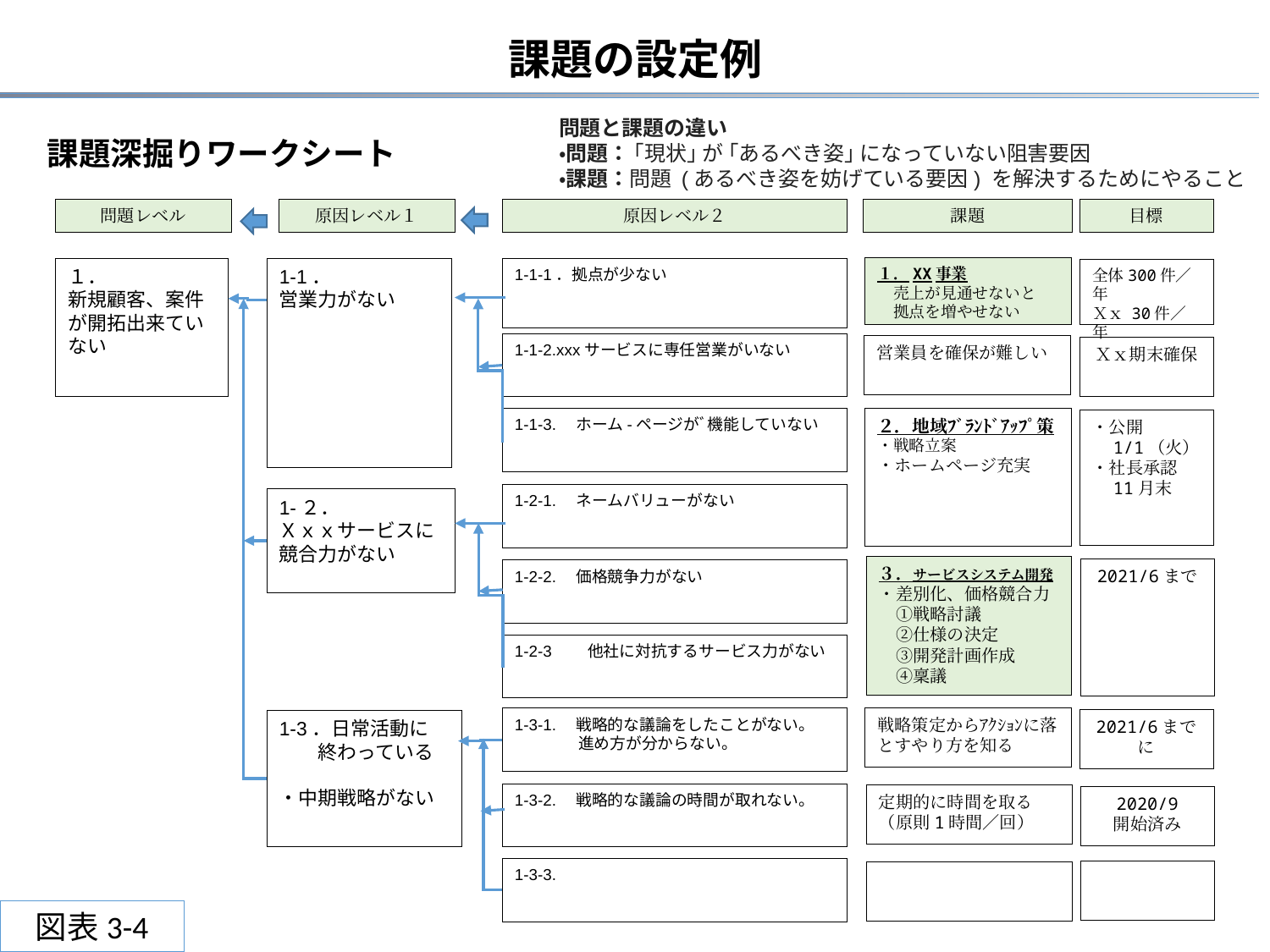

課題の設定例

問題と課題の違い
・問題： ｢現状｣ が ｢あるべき姿｣ になっていない阻害要因
・課題：問題 (あるべき姿を妨げている要因) を解決するためにやること
課題深掘りワークシート
問題レベル
原因レベル１
原因レベル２
課題
目標

１．XX事業
　売上が見通せないと
　拠点を増やせない
1-1．
営業力がない

１．
新規顧客、案件が開拓出来ていない
1-1-1．拠点が少ない

1-1-2.xxxサービスに専任営業がいない
1-1-3.　ホーム-ページがﾞ機能していない
全体300件／年
Ｘｘ 30件／年

営業員を確保が難しい
Ｘｘ期末確保
２．地域ﾌﾞﾗﾝﾄﾞｱｯﾌﾟ策
・戦略立案
・ホームページ充実
・公開
　1/1（火）
・社長承認
　11月末
1-2-1.　ネームバリューがない
1-2-2.　価格競争力がない
1-2-3　　他社に対抗するサービス力がない

1-２．
Ｘｘｘサービスに競合力がない
2021/6まで
1-3-1.　戦略的な議論をしたことがない。
　　　　進め方が分からない。

1-3-2.　戦略的な議論の時間が取れない。
1-3-3.
戦略策定からｱｸｼｮﾝに落とすやり方を知る
2021/6までに
1-3．日常活動に
　　終わっている

・中期戦略がない
定期的に時間を取る
（原則1時間／回）
2020/9
開始済み

３．サービスシステム開発
・差別化、価格競合力
　①戦略討議
　②仕様の決定
　③開発計画作成
　④稟議
図表3-4